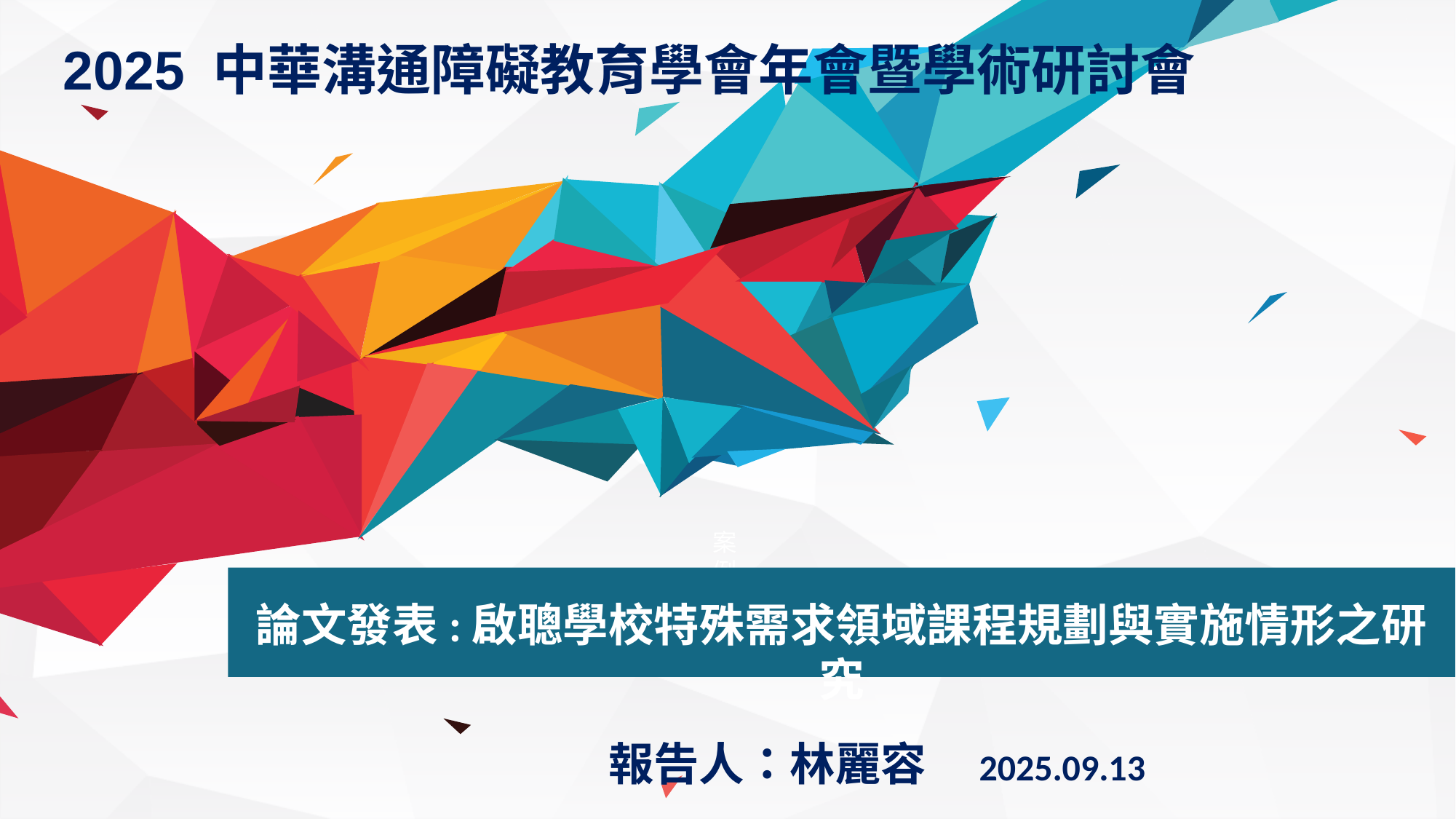

2025 中華溝通障礙教育學會年會暨學術研討會

論文發表:啟聰學校特殊需求領域課程規劃與實施情形之研究
報告人：林麗容    2025.09.13